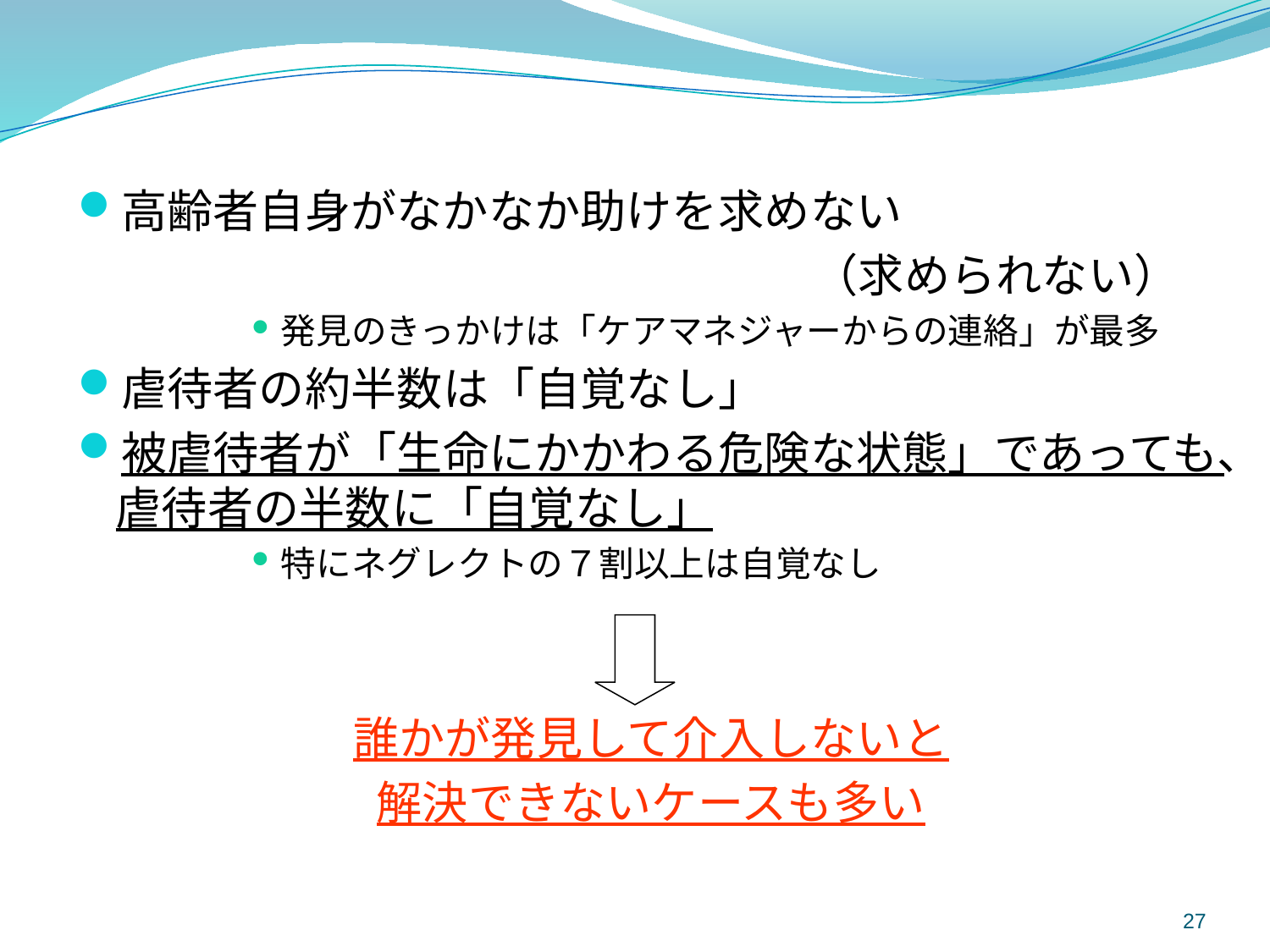

高齢者自身がなかなか助けを求めない
　　　　　　　　　　　　　　　　（求められない）
発見のきっかけは「ケアマネジャーからの連絡」が最多
虐待者の約半数は「自覚なし」
被虐待者が「生命にかかわる危険な状態」であっても、虐待者の半数に「自覚なし」
特にネグレクトの７割以上は自覚なし

誰かが発見して介入しないと
解決できないケースも多い

27